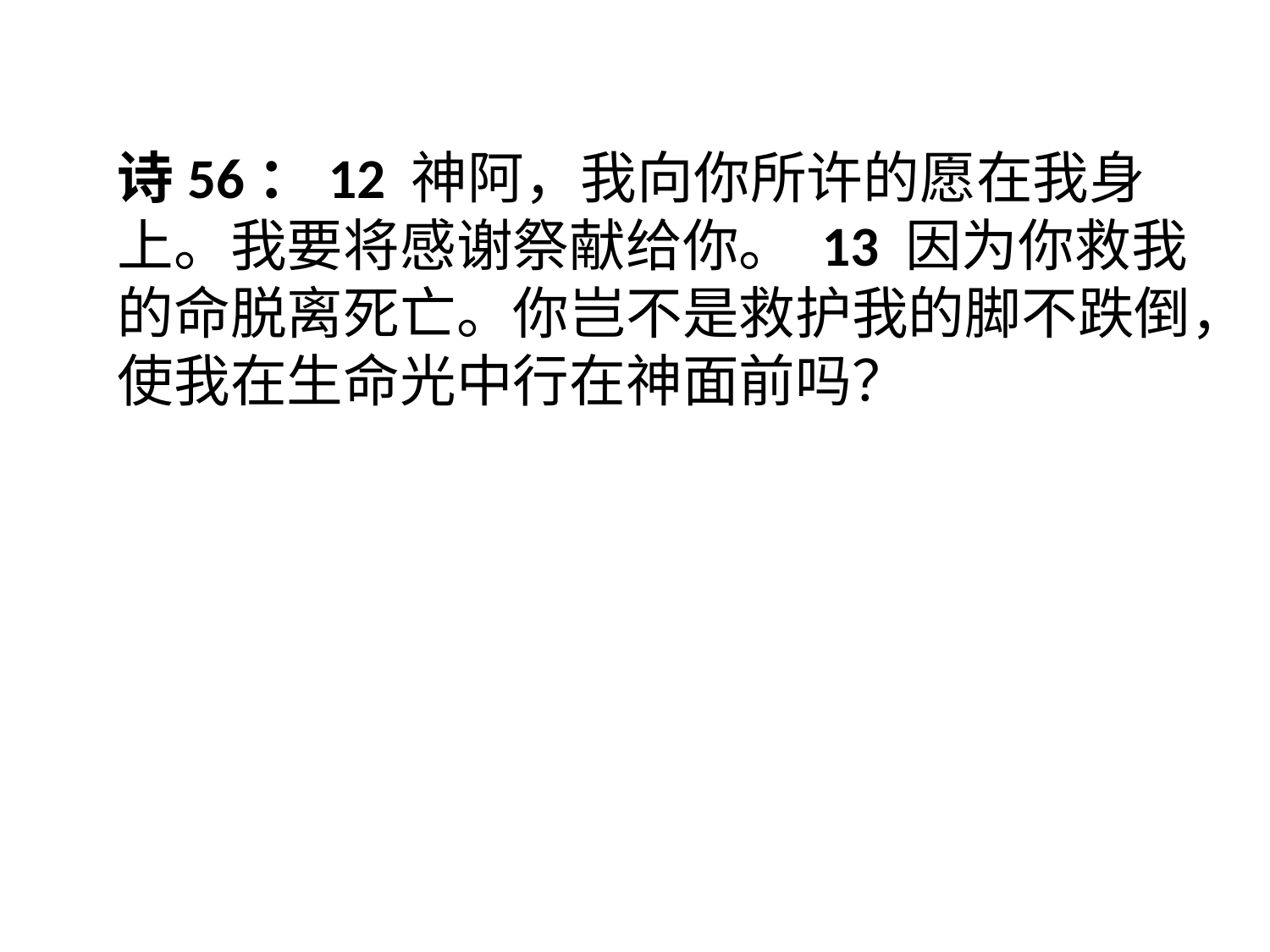

诗56：12 神阿，我向你所许的愿在我身上。我要将感谢祭献给你。 13 因为你救我的命脱离死亡。你岂不是救护我的脚不跌倒，使我在生命光中行在神面前吗？